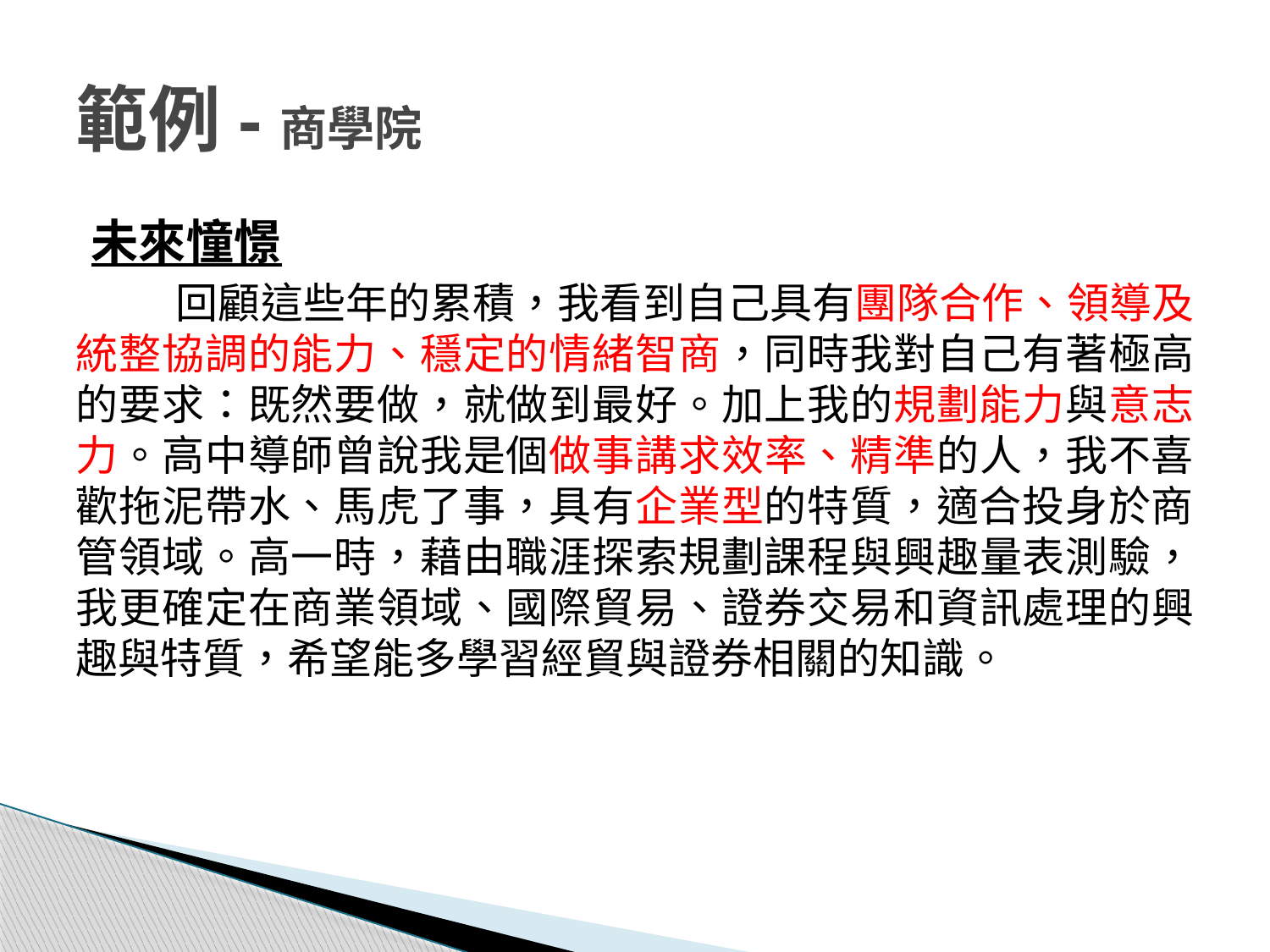

# 範例-商學院
未來憧憬
回顧這些年的累積，我看到自己具有團隊合作、領導及統整協調的能力、穩定的情緒智商，同時我對自己有著極高的要求：既然要做，就做到最好。加上我的規劃能力與意志力。高中導師曾說我是個做事講求效率、精準的人，我不喜歡拖泥帶水、馬虎了事，具有企業型的特質，適合投身於商管領域。高一時，藉由職涯探索規劃課程與興趣量表測驗，我更確定在商業領域、國際貿易、證券交易和資訊處理的興趣與特質，希望能多學習經貿與證券相關的知識。